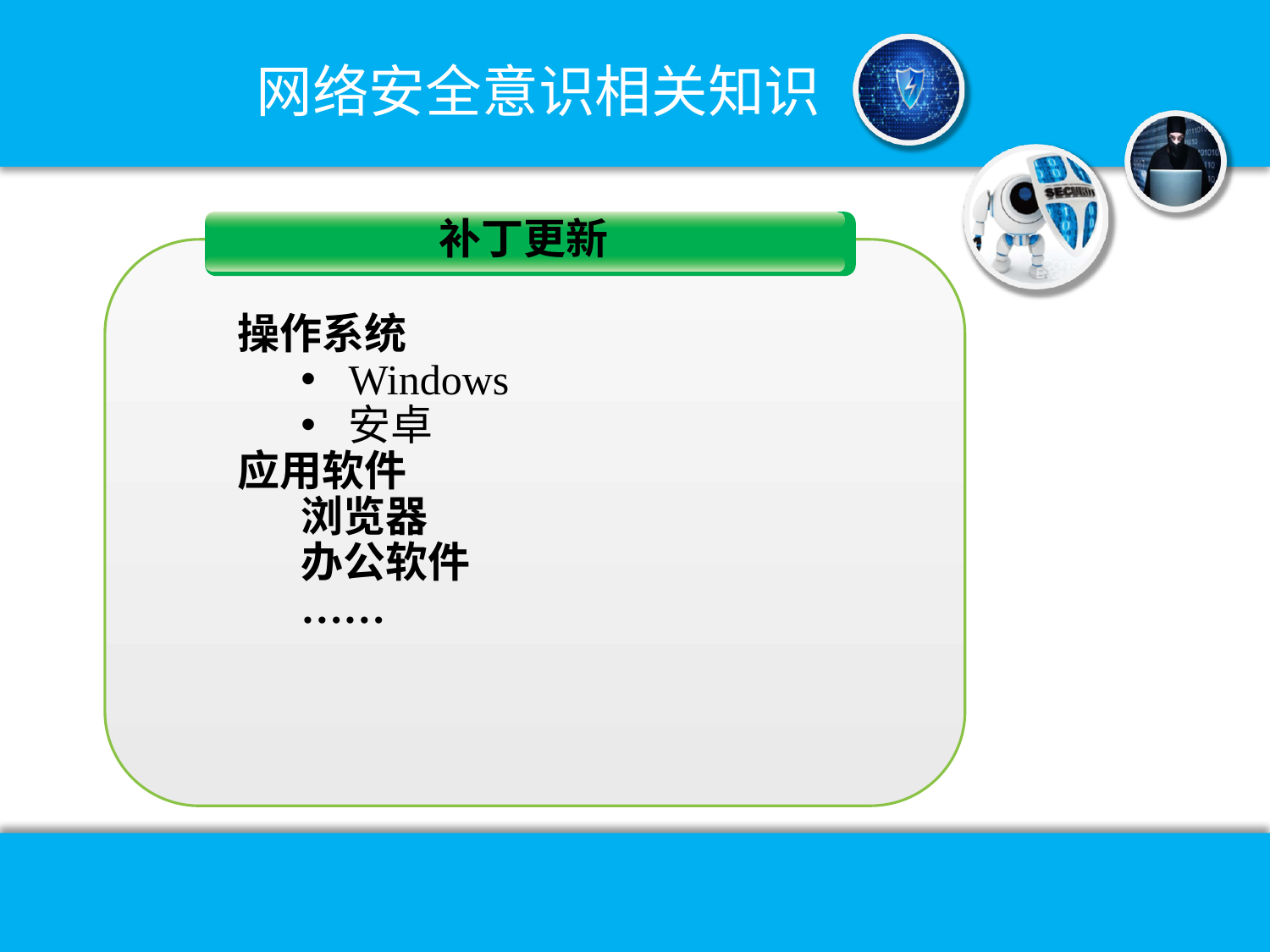

网络安全意识相关知识

补丁更新

操作系统
Windows
安卓
应用软件
浏览器
办公软件
……